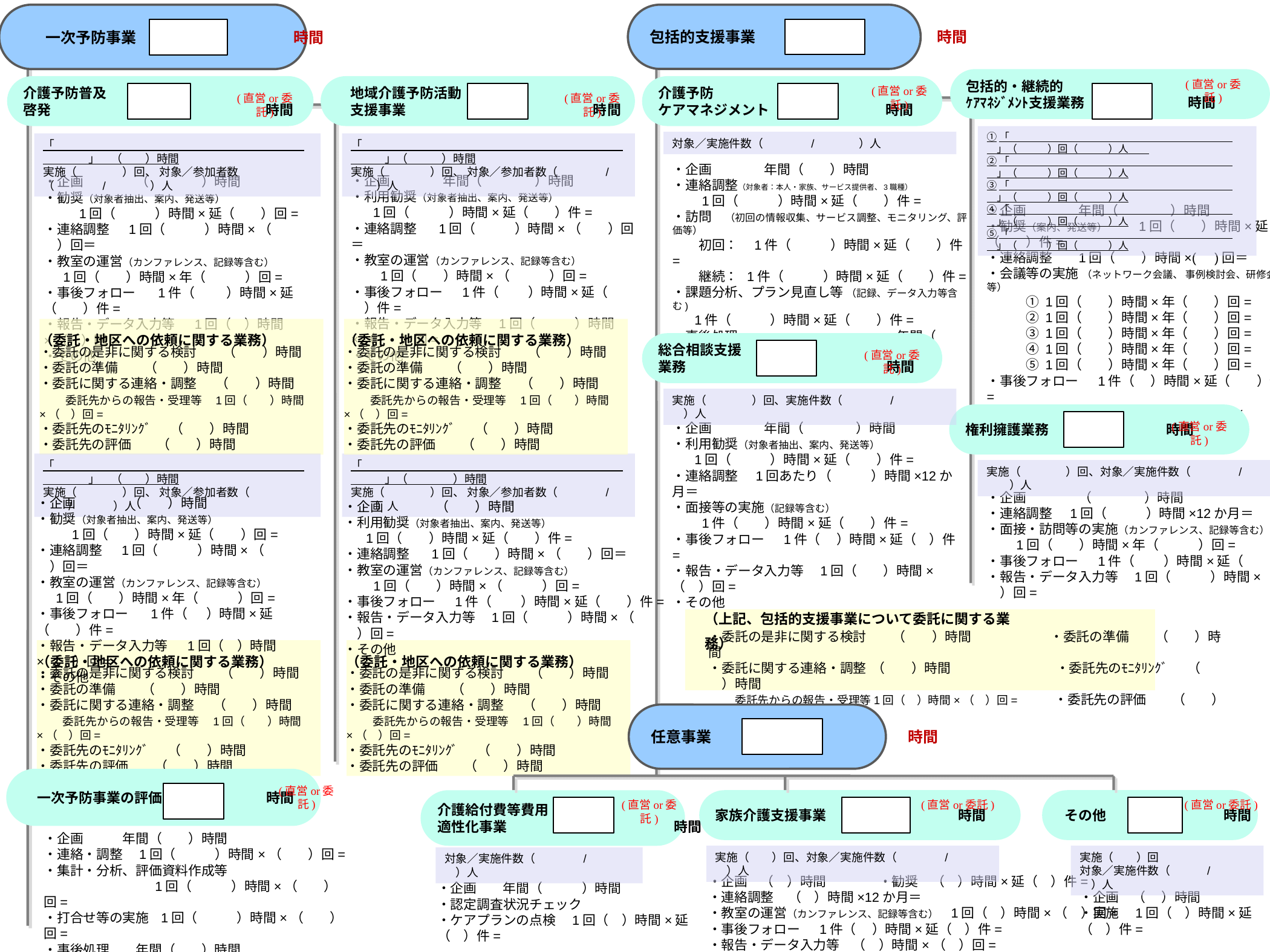

一次予防事業      　　　　　　　　　時間

包括的支援事業　　　　　　　　　　　　時間

包括的・継続的
ｹｱﾏﾈｼﾞﾒﾝﾄ支援業務　　　　　　　  時間
(直営or委託)
介護予防普及
啓発　　　　　　　　　　　　　　　  時間
(直営or委託)

　地域介護予防活動
　支援事業　　　　　　　　　　　　　  時間

(直営or委託)
介護予防
ケアマネジメント      　　　　　　　時間

(直営or委託)

①「　　　　　　　　　　　　　　　　　　　　　　　」（　　　）回（　　　）人
②「　　　　　　　　　　　　　　　　　　　　　　　」（　　　）回（　　　）人
③「　　　　　　　　　　　　　　　　　　　　　　　」（　　　）回（　　　）人
④「　　　　　　　　　　　　　　　　　　　　　　　」（　　　）回（　　　）人
⑤「　　　　　　　　　　　　　　　　　　　　　　　」（　　　）回（　　　）人
対象／実施件数（　　　　/　   　　）人
「　　　　　　　　　　　　　　　　　　　　　　　　　　」　（　　）時間
実施（　　　　）回、 対象／参加者数（　　　　/　   　　）人
「　　　　　　　　　　　　　　　　　　　　　　　　　　」（　　　）時間
実施（　　　　）回、 対象／参加者数（　　　　/　   　　）人
・企画　　　　年間（　　）時間
・連絡調整（対象者：本人・家族、サービス提供者、3職種）
　　1回（　　　）時間×延（　　）件=
・訪問　（初回の情報収集、サービス調整、モニタリング、評価等）
　　初回：　1件（　　　）時間×延（　　）件=
　　継続：  1件（　　　）時間×延（　　）件=
・課題分析、プラン見直し等 （記録、データ入力等含む)
　  1件（　　　）時間×延（　　）件=
・事後処理（ｻｰﾋﾞｽ未利用者の確認,、打合せ等）　　　年間（　　）時間
・その他
・企画　　　　年間（　　　　）時間
・利用勧奨（対象者抽出、案内、発送等）
　  1回（　　　）時間×延（　　）件=
・連絡調整  　1回（　　　）時間×（　　）回＝
・教室の運営（カンファレンス、記録等含む）
　　1回（　　）時間×（　　　）回=
・事後フォロー　 1件（ 　　）時間×延（　　）件=
・報告・データ入力等　1回（　　　）時間×（　　）回=
・その他
・企画　　　　（　　　　）時間
・勧奨（対象者抽出、案内、発送等）
　 　 1回（　　　）時間×延（　　）回=
・連絡調整　 1回（　　　）時間×（　　　）回＝
・教室の運営（カンファレンス、記録等含む）
　 1回（　　）時間×年（　　　）回=
・事後フォロー　  1件（ 　 　）時間×延（　　）件=
・報告・データ入力等　 1回（　）時間×（　）回=
・その他
・企画　　　　年間（　　　　）時間
・勧奨（案内、発送等） 　　 1回（　　）時間×延（　　）件=
・連絡調整        1回（　　）時間×(     )回＝
・会議等の実施 （ネットワーク会議、 事例検討会、研修会等）
　　　① 1回（　　）時間×年（　　）回=
　　　② 1回（　　）時間×年（　　）回=
　　　③ 1回（　　）時間×年（　　）回=
　　　④ 1回（　　）時間×年（　　）回=
　　　⑤ 1回（　　）時間×年（　　）回=
・事後フォロー　 1件（ 　）時間×延（　　）件=
・報告・データ入力等　   1回（　）時間×（　）回=
・その他

・委託の是非に関する検討　　（　　）時間
・委託の準備　　（　　）時間
・委託に関する連絡・調整 　 （　　）時間
　　委託先からの報告・受理等　1回（　　）時間×（　）回=
・委託先のﾓﾆﾀﾘﾝｸﾞ　  （　　）時間
・委託先の評価         （　　）時間
（委託・地区への依頼に関する業務）

・委託の是非に関する検討　　（　　）時間
・委託の準備　　（　　）時間
・委託に関する連絡・調整 　 （　　）時間
　　委託先からの報告・受理等　1回（　　）時間×（　）回=
・委託先のﾓﾆﾀﾘﾝｸﾞ　  （　　）時間
・委託先の評価         （　　）時間
（委託・地区への依頼に関する業務）
総合相談支援
業務　　　　　　　  　　　　　　　時間
(直営or委託)

実施（　　　　）回、実施件数（　　　　/　   　　）人
権利擁護業務　　　　　　　  　時間
(直営or委託)

・企画　　　　年間（　　　　）時間
・利用勧奨（対象者抽出、案内、発送等）
　  1回（　　　）時間×延（　　）件=
・連絡調整     1回あたり（　　　）時間×12か月＝
・面接等の実施（記録等含む）
　　1件（　　）時間×延（　　）件=
・事後フォロー　 1件（ 　）時間×延（　）件=
・報告・データ入力等　1回（　　）時間×（　）回=
・その他
「　　　　　　　　　　　　　　　　　　　　　　　　　　」　（　　）時間
実施（　　　　）回、 対象／参加者数（　　 　　/　  　　）人
「　　　　　　　　　　　　　　　　　　　　　　　　　　」（　　　　）時間
実施（　　　　）回、 対象／参加者数（　　　　/　   　　）人
実施（　　　　）回、対象／実施件数（　　　　/　   　　）人
・企画　　　　（　　　　）時間
・連絡調整     1回（　　　）時間×12か月＝
・面接・訪問等の実施（カンファレンス、記録等含む）
　　1回（　　）時間×年（　　　）回=
・事後フォロー　 1件（ 　　）時間×延（　　）件=
・報告・データ入力等　1回（　　　）時間×（　　）回=
・企画　　　　（　　）時間
・勧奨（対象者抽出、案内、発送等）
　 　 1回（　　）時間×延（　　）回=
・連絡調整　 1回（　　　）時間×（　　　）回＝
・教室の運営（カンファレンス、記録等含む）
　 1回（　　）時間×年（　　　）回=
・事後フォロー　  1件（  　）時間×延（　　）件=
・報告・データ入力等　 1回（　）時間×（　）回=
・その他
・企画　　　　（　　）時間
・利用勧奨（対象者抽出、案内、発送等）
　  1回（　　）時間×延（　　）件=
・連絡調整  　1回（　　）時間×（　　）回＝
・教室の運営（カンファレンス、記録等含む）
　　1回（　　）時間×（　　　）回=
・事後フォロー　 1件（ 　　）時間×延（　　）件=
・報告・データ入力等　1回（　　　）時間×（　　）回=
・その他
（上記、包括的支援事業について委託に関する業務）

・委託の是非に関する検討　　（　　）時間　　　　　　・委託の準備　　（　　）時間
・委託に関する連絡・調整  （　　）時間　　　　　　　　・委託先のﾓﾆﾀﾘﾝｸﾞ　  （　　）時間
　　委託先からの報告・受理等1回（　）時間×（　）回=　　　・委託先の評価         （　　）時間

・委託の是非に関する検討　　（　　）時間
・委託の準備　　（　　）時間
・委託に関する連絡・調整 　 （　　）時間
　　委託先からの報告・受理等　1回（　　）時間×（　）回=
・委託先のﾓﾆﾀﾘﾝｸﾞ　  （　　）時間
・委託先の評価         （　　）時間
（委託・地区への依頼に関する業務）

・委託の是非に関する検討　　（　　）時間
・委託の準備　　（　　）時間
・委託に関する連絡・調整 　 （　　）時間
　　委託先からの報告・受理等　1回（　　）時間×（　）回=
・委託先のﾓﾆﾀﾘﾝｸﾞ　  （　　）時間
・委託先の評価         （　　）時間
（委託・地区への依頼に関する業務）
任意事業　　　　　　　　　　　　　時間

　一次予防事業の評価　　　　　　　  時間

(直営or委託)

(直営or委託)
 その他　　　　　　　  　時間

介護給付費等費用
適性化事業　　　　　　　　　　　　時間
(直営or委託)

家族介護支援事業　　　　　　　　  　時間
(直営or委託)

・企画　　　年間（　　）時間
・連絡・調整　1回（　　　）時間×（　　）回=
・集計・分析、評価資料作成等
　　　　　　　　 1回（　　　）時間×（　　）回=
・打合せ等の実施   1回（　　　）時間×（　　）回=
・事後処理　　年間（　　）時間
実施（　　）回、対象／実施件数（　　　　/　   　　）人
実施（　　）回
対象／実施件数（　　　/　  　　）人
対象／実施件数（　　　　/　   　　）人
・企画　（　）時間　　　　・勧奨　（　）時間×延（　）件=
・連絡調整     （　）時間×12か月＝
・教室の運営（カンファレンス、記録等含む）　1回（　）時間×（　）回=
・事後フォロー　 1件（ 　）時間×延（　）件=
・報告・データ入力等　（　）時間×（　）回=
・企画　　年間（　　　）時間
・認定調査状況チェック
・ケアプランの点検　1回（　）時間×延（　）件=
・企画　（　 ）時間
・実施　1回（　）時間×延（　）件=